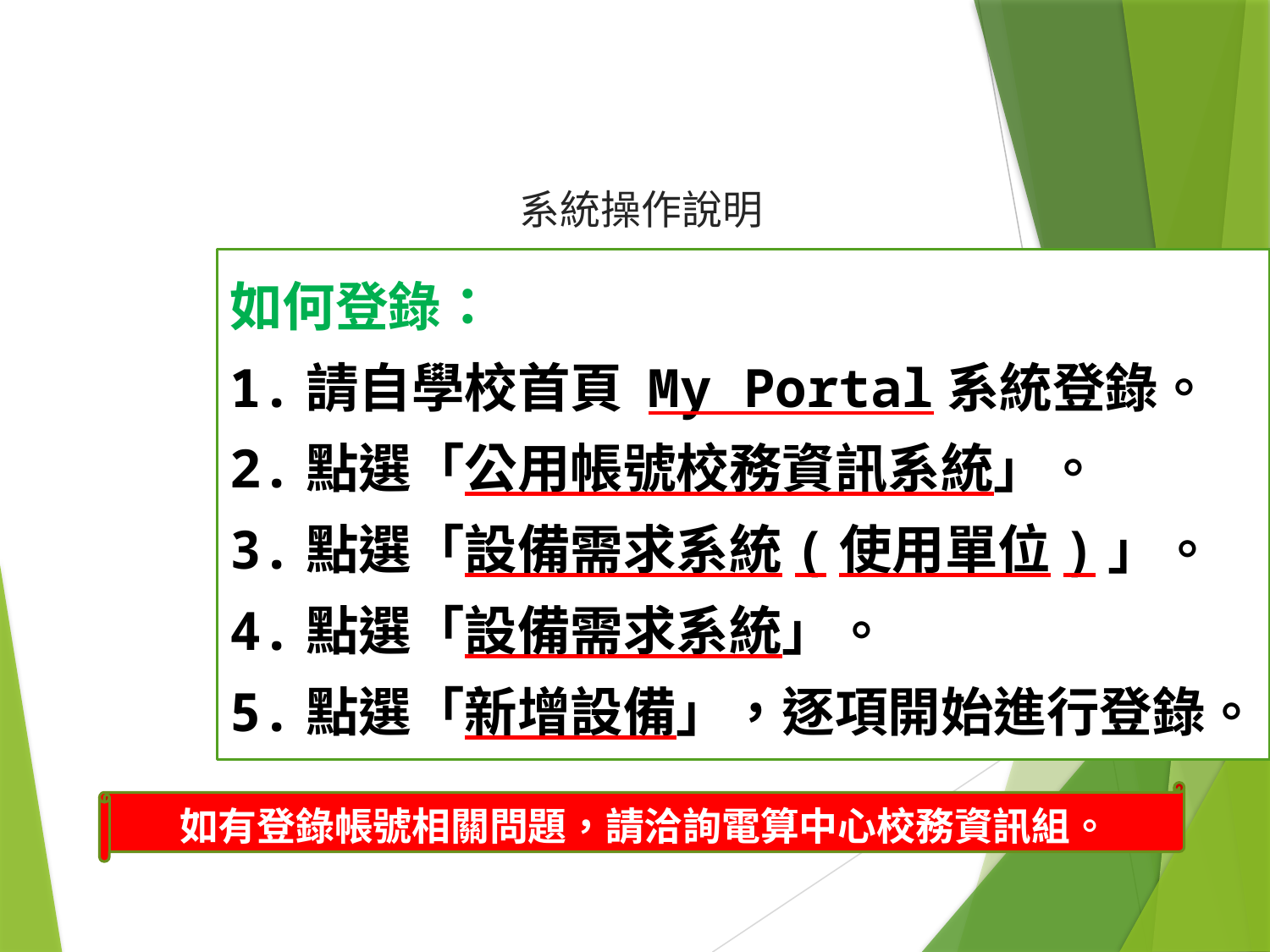

系統操作說明
如何登錄：
1.請自學校首頁 My Portal系統登錄。
2.點選「公用帳號校務資訊系統」。
3.點選「設備需求系統(使用單位)」。
4.點選「設備需求系統」。
5.點選「新增設備」，逐項開始進行登錄。
如有登錄帳號相關問題，請洽詢電算中心校務資訊組。